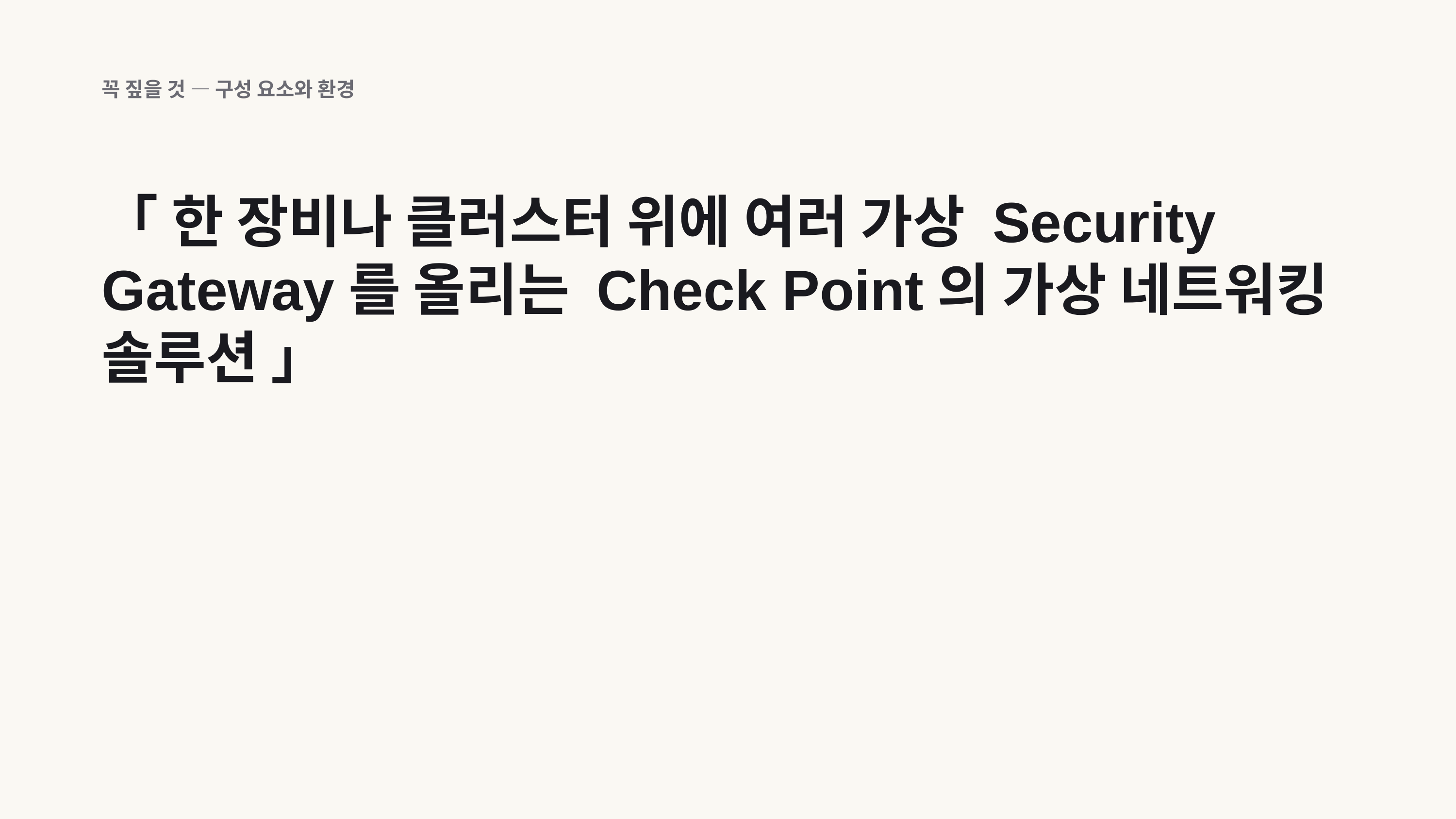

꼭 짚을 것 — 구성 요소와 환경
「 한 장비나 클러스터 위에 여러 가상 Security Gateway를 올리는 Check Point의 가상 네트워킹 솔루션 」